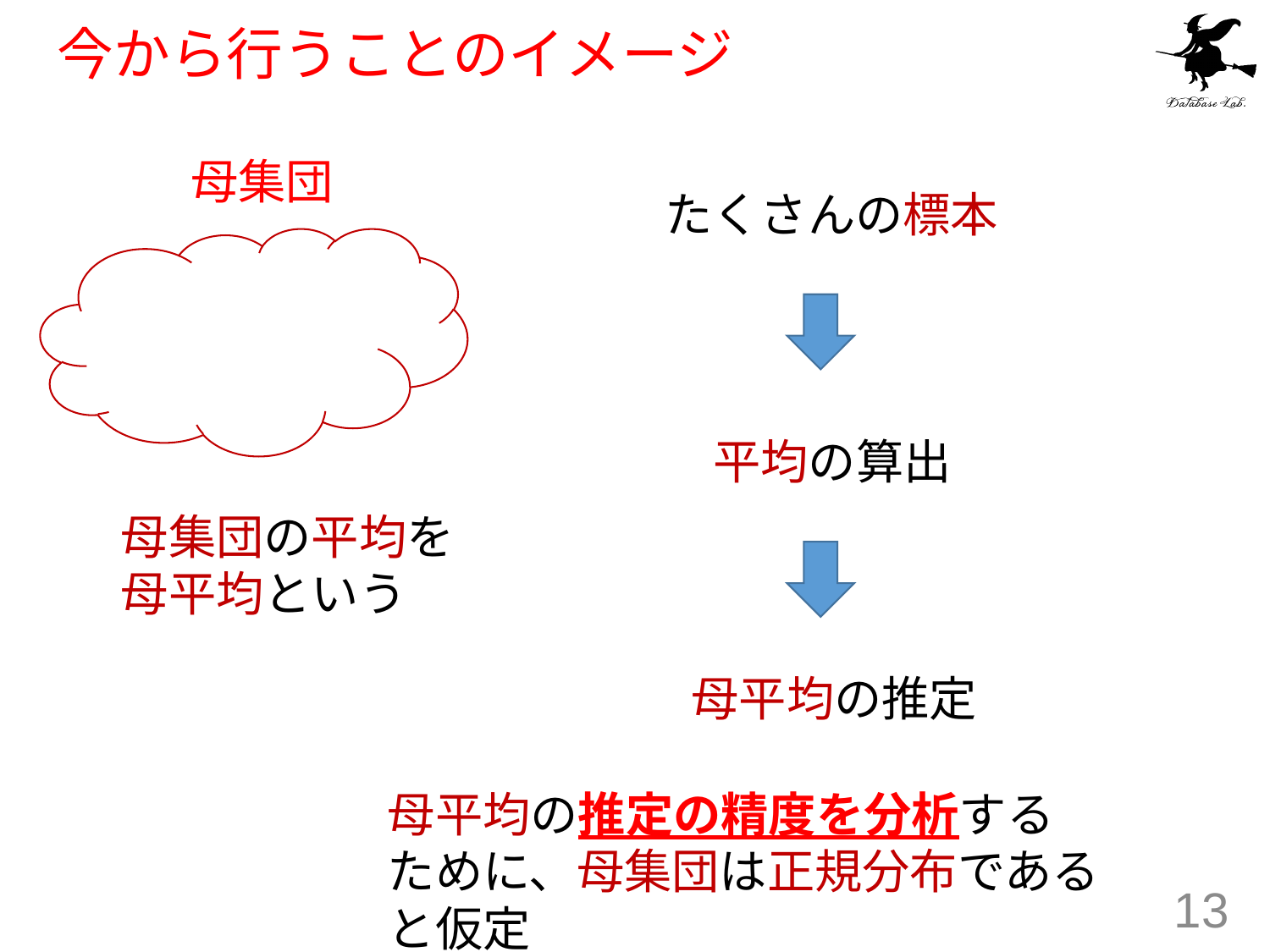

# 今から行うことのイメージ
母集団
たくさんの標本

平均の算出
母集団の平均を
母平均という

母平均の推定
母平均の推定の精度を分析する
ために、母集団は正規分布である
と仮定
13